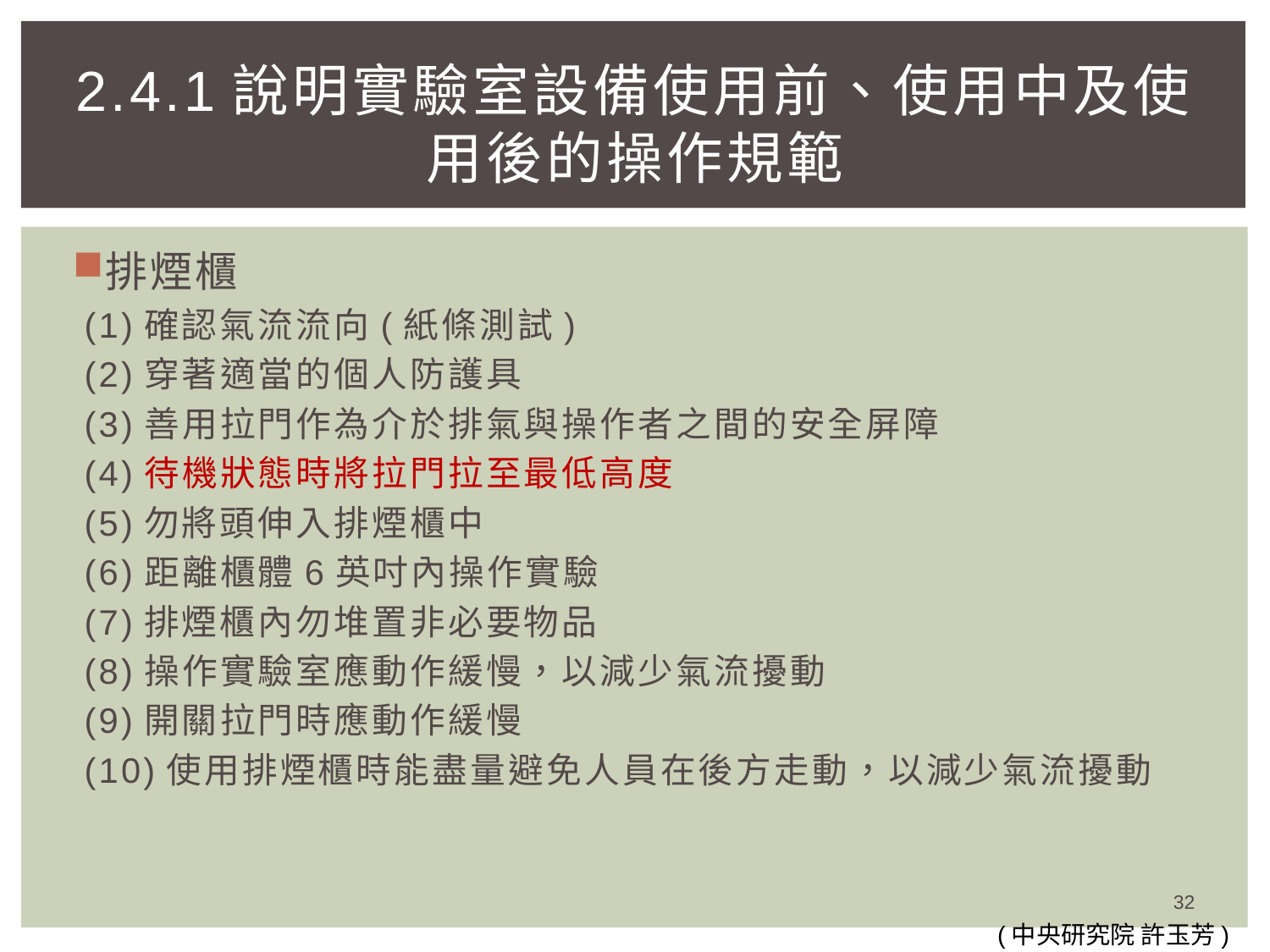

# 2.4.1說明實驗室設備使用前、使用中及使用後的操作規範
排煙櫃
 (1)確認氣流流向(紙條測試)
 (2)穿著適當的個人防護具
 (3)善用拉門作為介於排氣與操作者之間的安全屏障
 (4)待機狀態時將拉門拉至最低高度
 (5)勿將頭伸入排煙櫃中
 (6)距離櫃體6英吋內操作實驗
 (7)排煙櫃內勿堆置非必要物品
 (8)操作實驗室應動作緩慢，以減少氣流擾動
 (9)開關拉門時應動作緩慢
 (10)使用排煙櫃時能盡量避免人員在後方走動，以減少氣流擾動

32
(中央研究院 許玉芳)